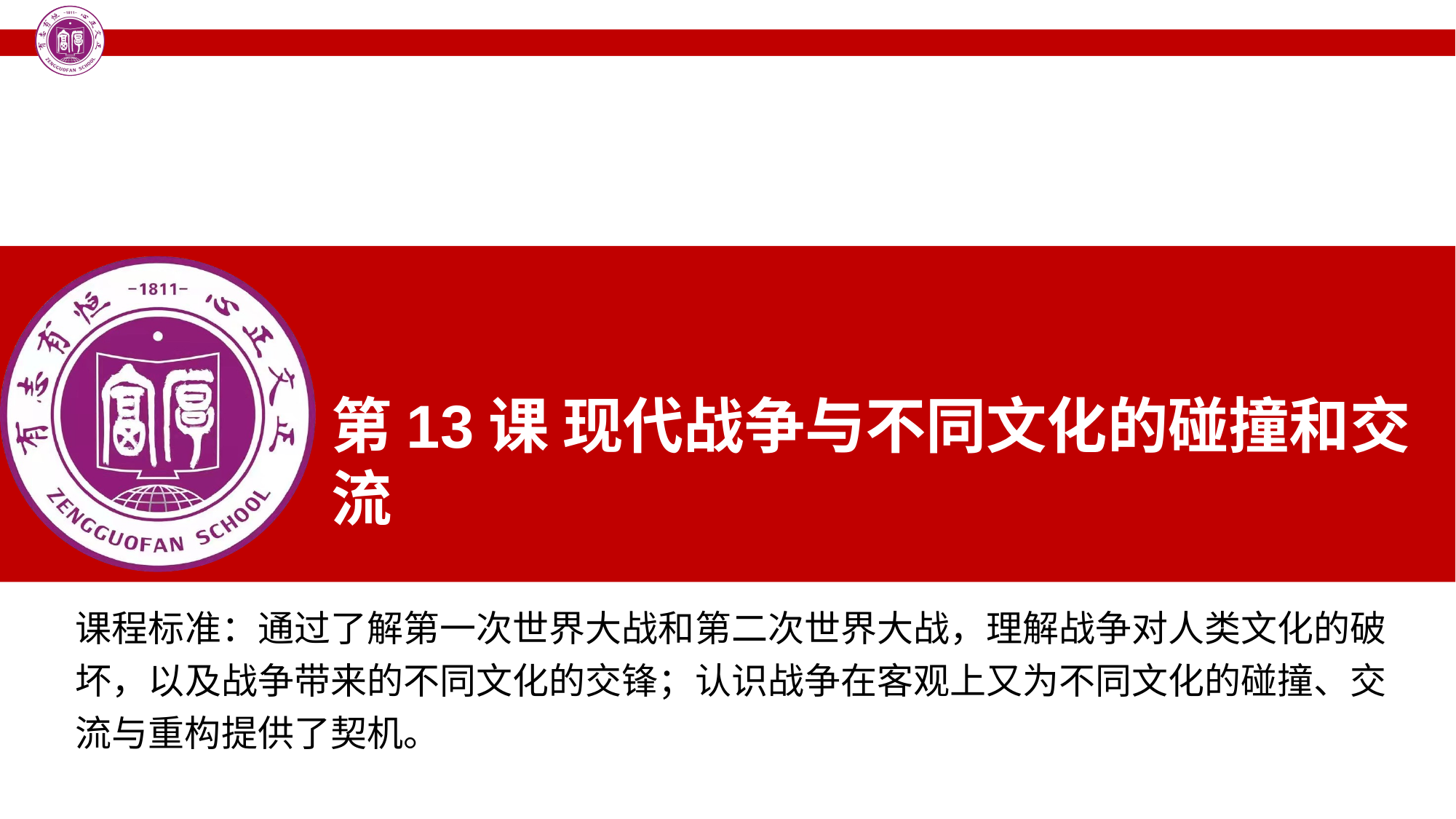

第13课 现代战争与不同文化的碰撞和交流
课程标准：通过了解第一次世界大战和第二次世界大战，理解战争对人类文化的破坏，以及战争带来的不同文化的交锋；认识战争在客观上又为不同文化的碰撞、交流与重构提供了契机。